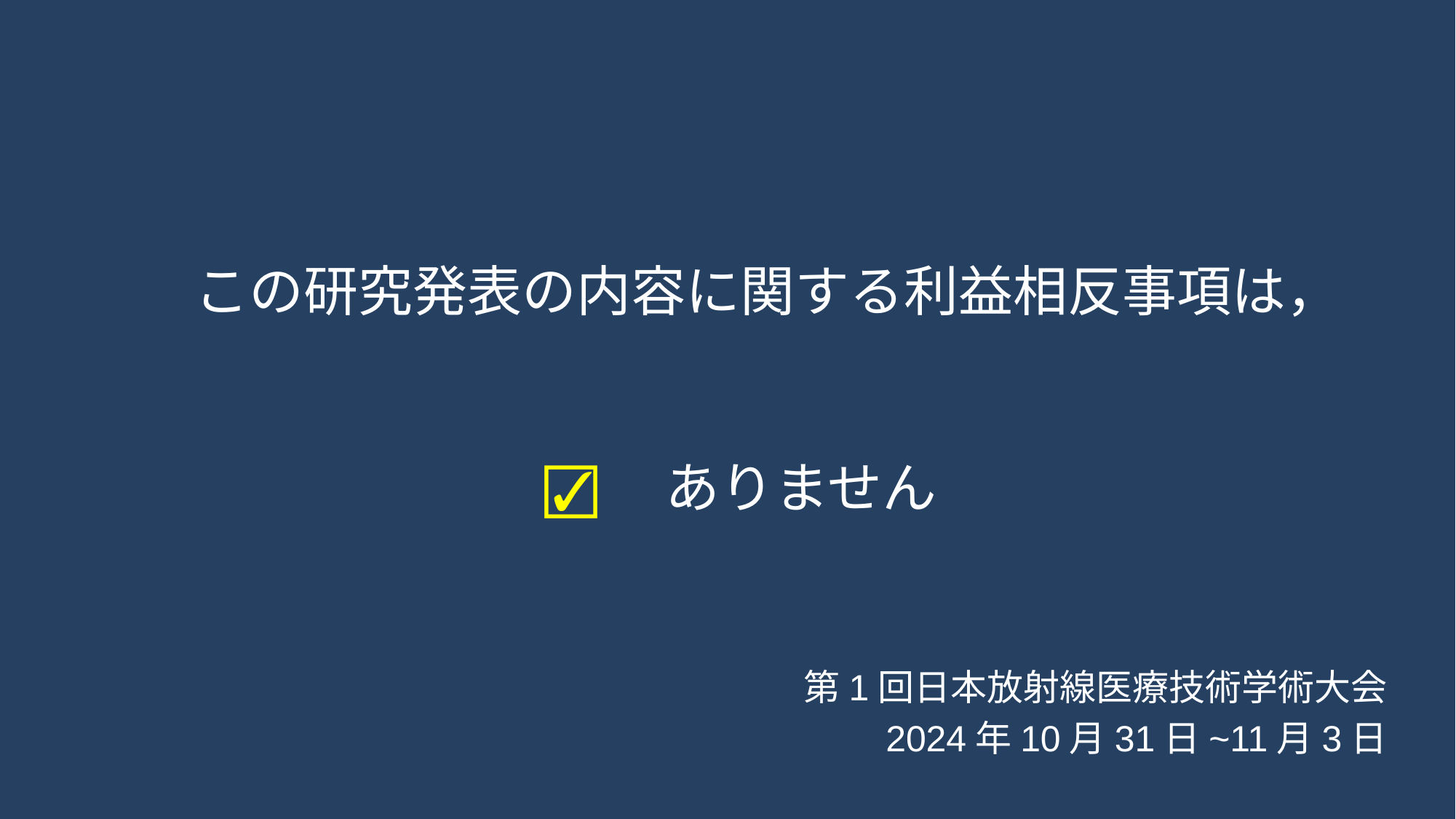

# この研究発表の内容に関する利益相反事項は， ☑ 　ありません
第1回日本放射線医療技術学術大会
2024年10月31日~11月3日